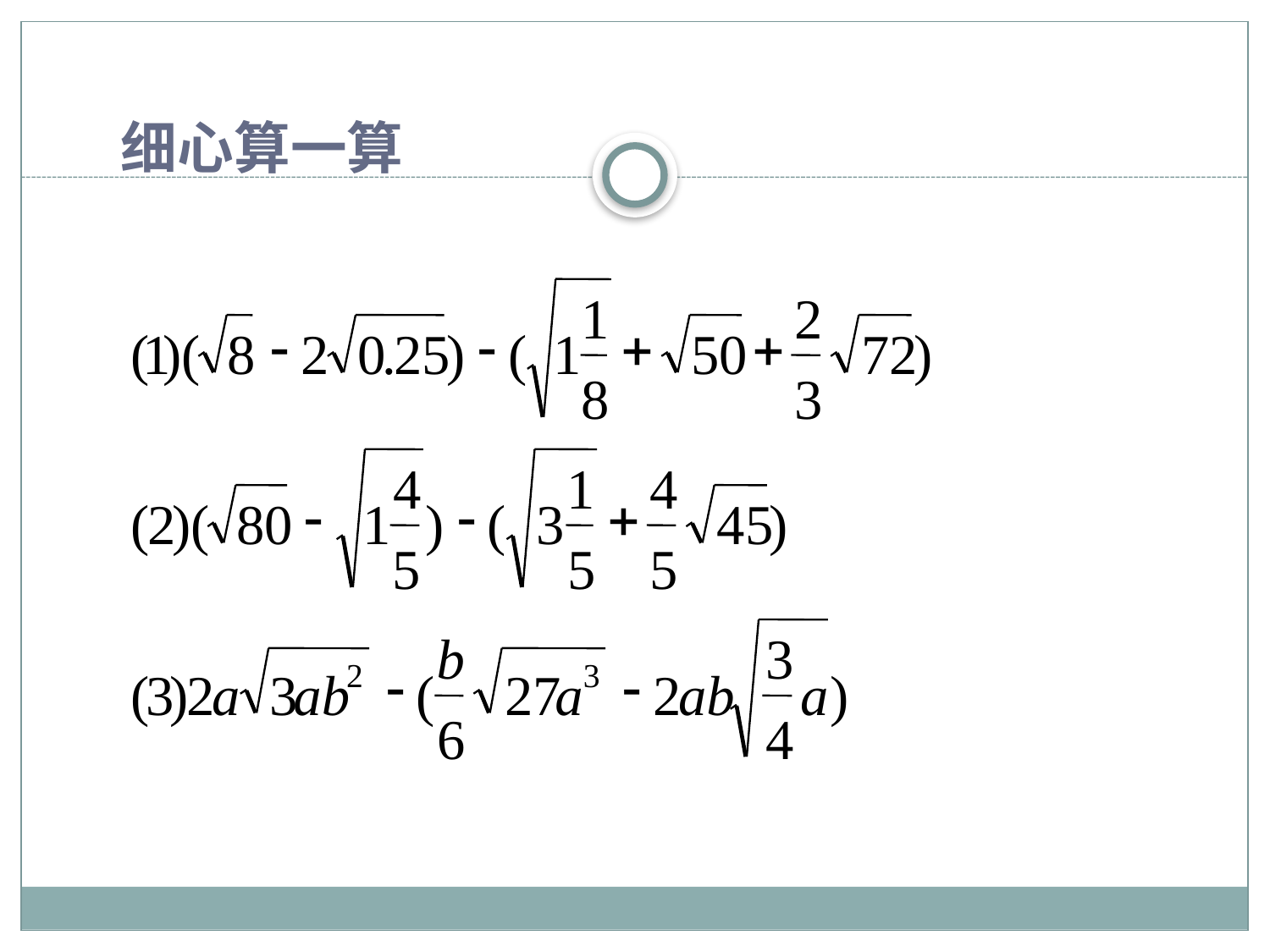

细心算一算

1
2
−
−
+
+

(
1
)(
8
2
0
.
25
)
(
1
50
72
)

8
3

4
1
4
−
−
+

(
2
)(
80
1
)
(
3
45
)

5
5
5

b
3

−
−
2
3
(
3
)
2
a
3
ab
(
27
a
2
ab
a
)

6
4